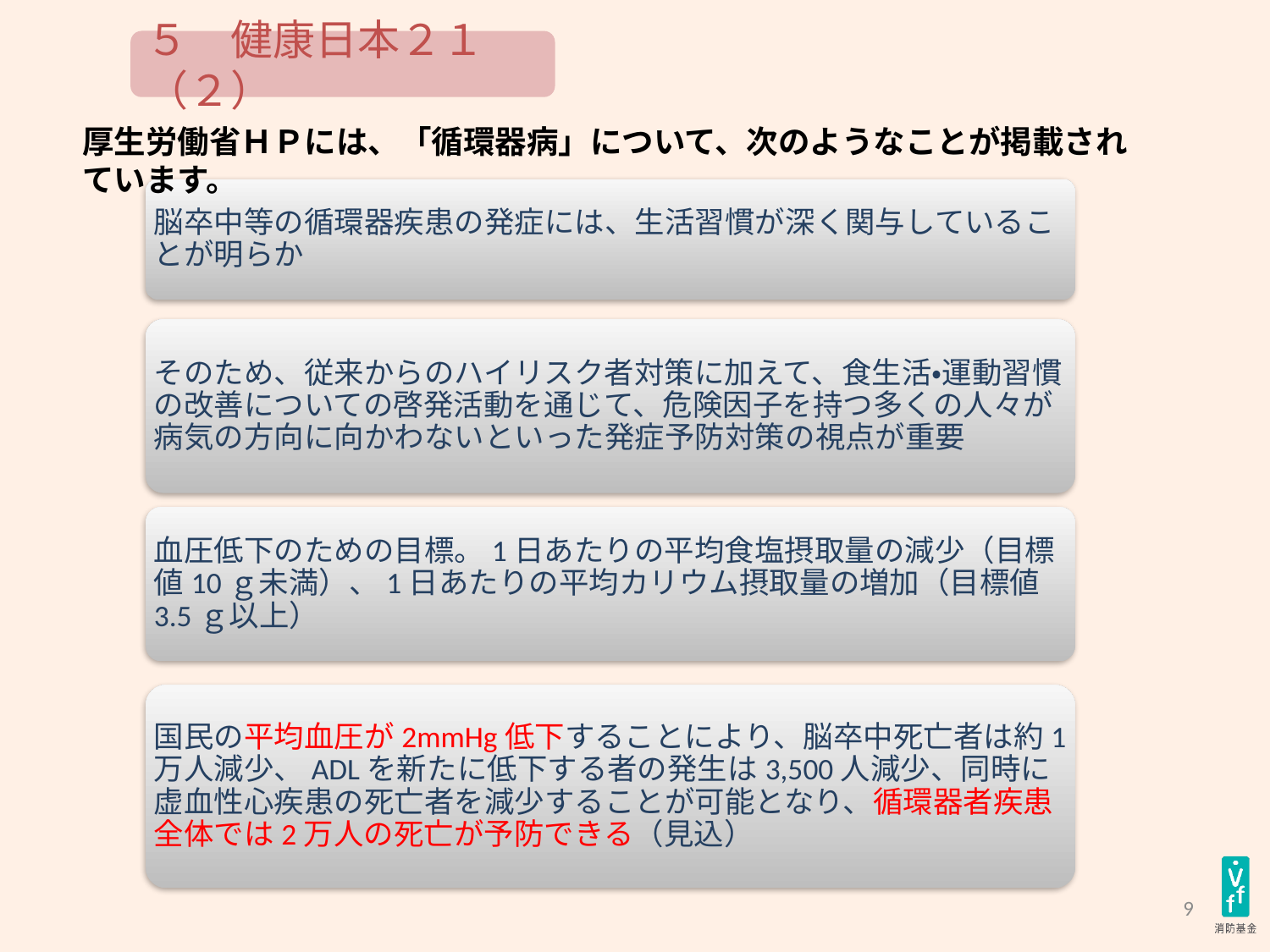

５　健康日本２１（２）
厚生労働省ＨＰには、「循環器病」について、次のようなことが掲載されています。
脳卒中等の循環器疾患の発症には、生活習慣が深く関与していることが明らか
そのため、従来からのハイリスク者対策に加えて、食生活・運動習慣の改善についての啓発活動を通じて、危険因子を持つ多くの人々が病気の方向に向かわないといった発症予防対策の視点が重要
血圧低下のための目標。1日あたりの平均食塩摂取量の減少（目標値10ｇ未満）、1日あたりの平均カリウム摂取量の増加（目標値3.5ｇ以上）
国民の平均血圧が2mmHg低下することにより、脳卒中死亡者は約1万人減少、ADLを新たに低下する者の発生は3,500人減少、同時に虚血性心疾患の死亡者を減少することが可能となり、循環器者疾患全体では2万人の死亡が予防できる（見込）
9